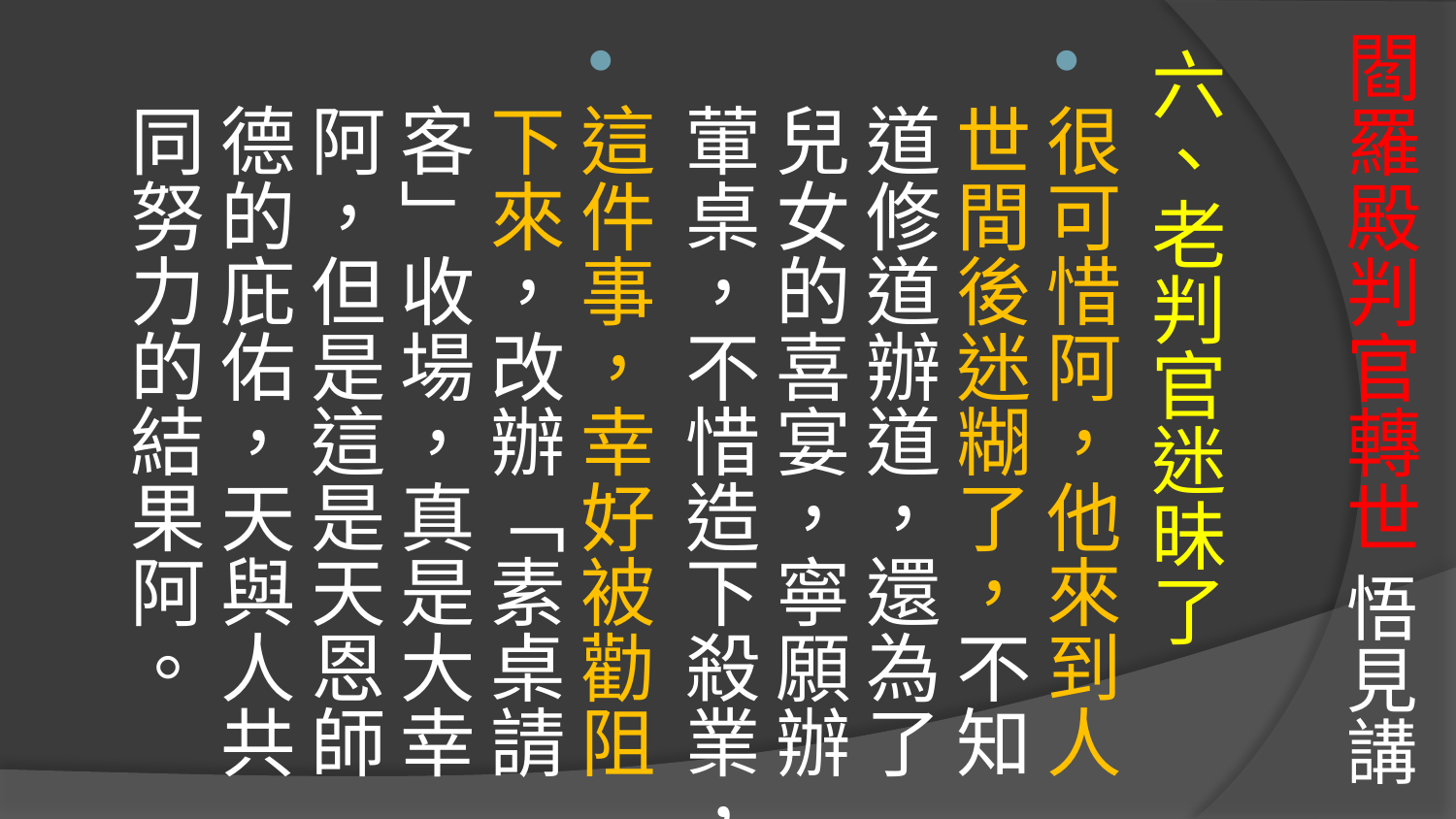

# 閻羅殿判官轉世 悟見講
六、老判官迷昧了
很可惜阿，他來到人世間後迷糊了，不知道修道辦道，還為了兒女的喜宴，寧願辦葷桌，不惜造下殺業，
這件事，幸好被勸阻下來，改辦「素桌請客」收場，真是大幸阿，但是這是天恩師德的庇佑，天與人共同努力的結果阿。